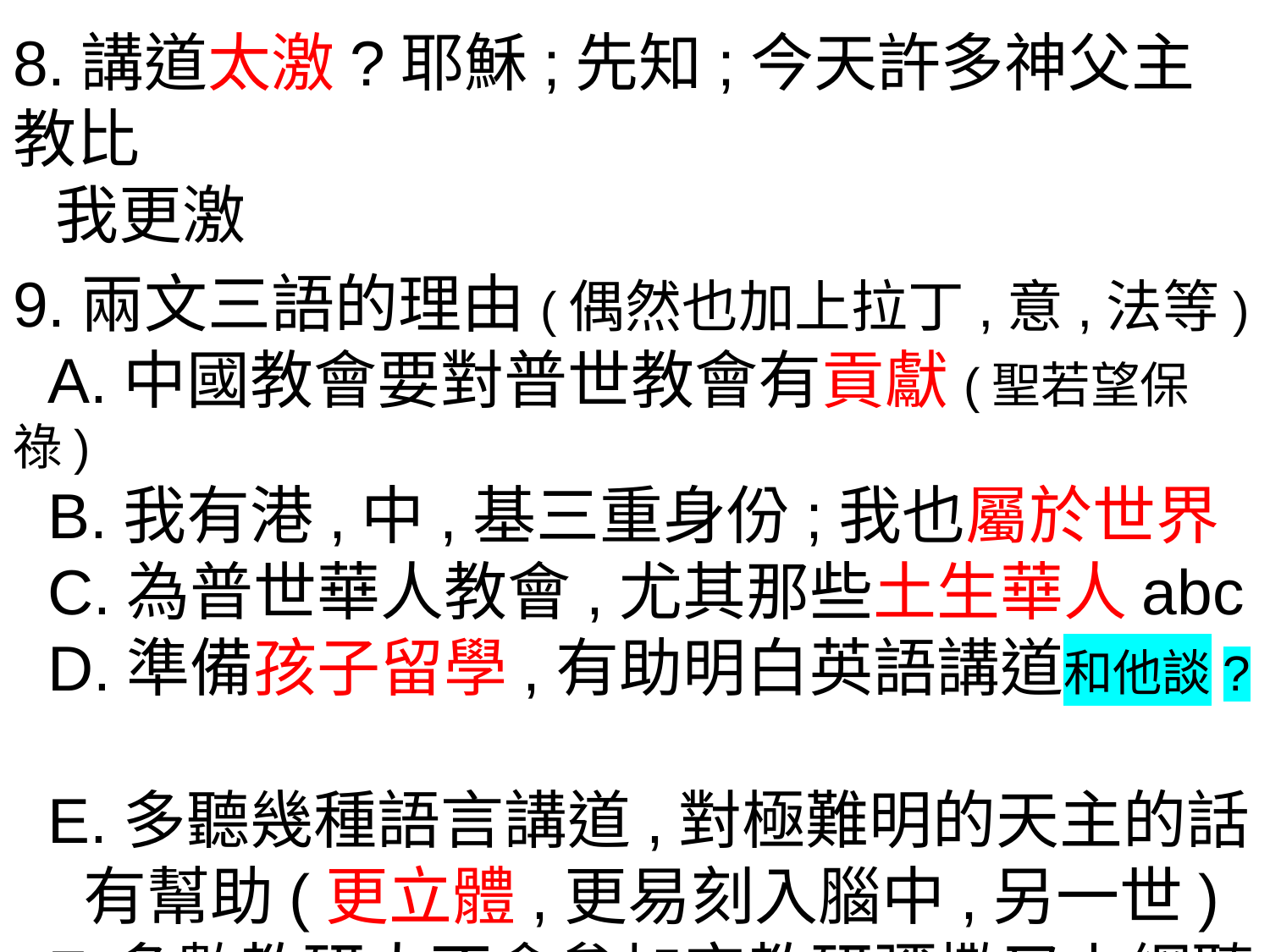

8.講道太激?耶穌;先知;今天許多神父主教比
   我更激
9.兩文三語的理由(偶然也加上拉丁,意,法等)
  A.中國教會要對普世教會有貢獻(聖若望保祿)
  B.我有港,中,基三重身份;我也屬於世界
  C.為普世華人教會,尤其那些土生華人abc
  D.準備孩子留學,有助明白英語講道和他談?
  E.多聽幾種語言講道,對極難明的天主的話
     有幫助(更立體,更易刻入腦中,另一世)
  F.多數教研人不會參加完教研彌撒又上網聽
     英語講道*